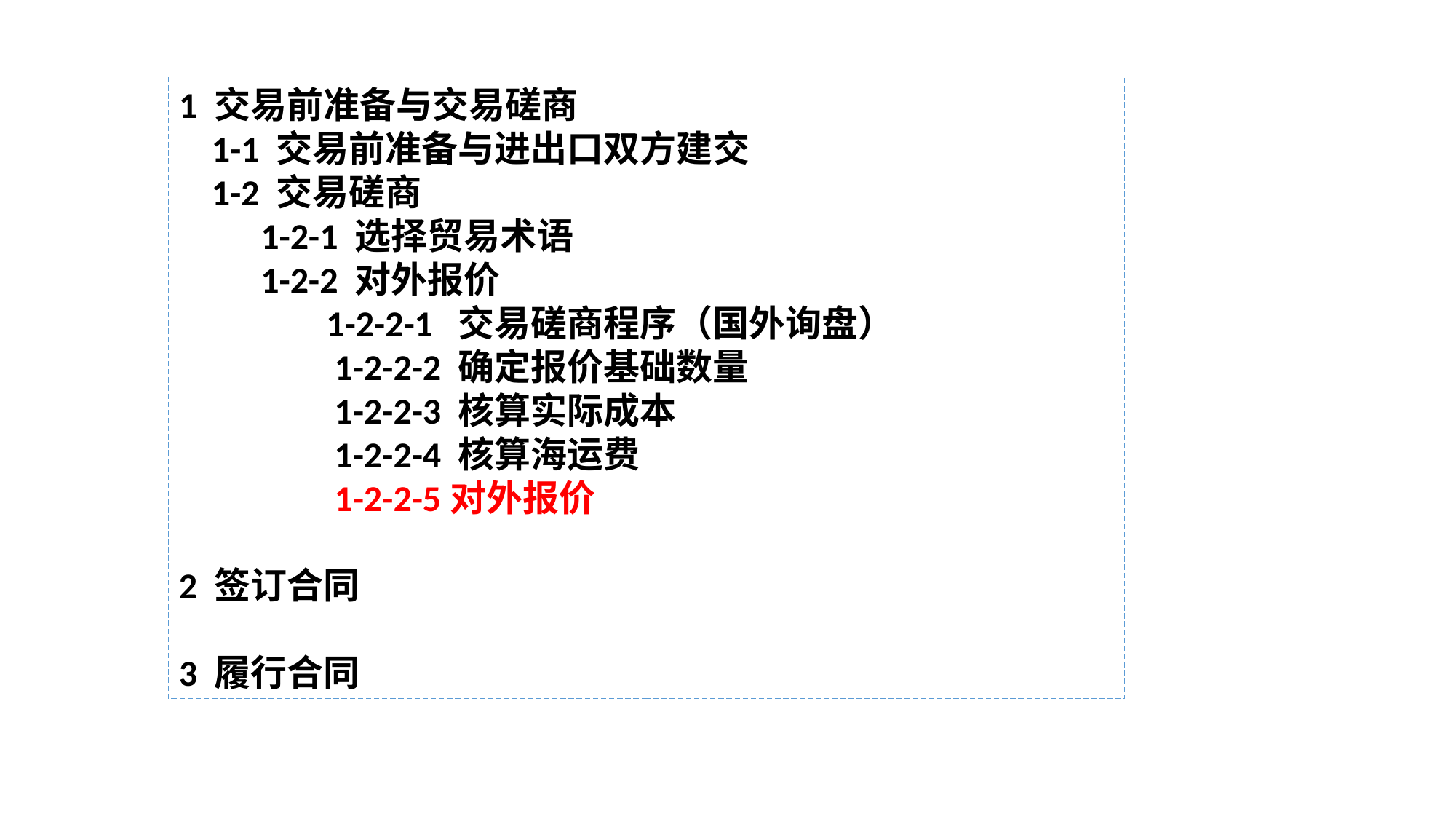

1 交易前准备与交易磋商
    1-1 交易前准备与进出口双方建交
    1-2 交易磋商
          1-2-1 选择贸易术语
          1-2-2 对外报价
                  1-2-2-1  交易磋商程序（国外询盘）
                   1-2-2-2 确定报价基础数量
                   1-2-2-3 核算实际成本
                   1-2-2-4 核算海运费
                   1-2-2-5对外报价
2 签订合同
3 履行合同